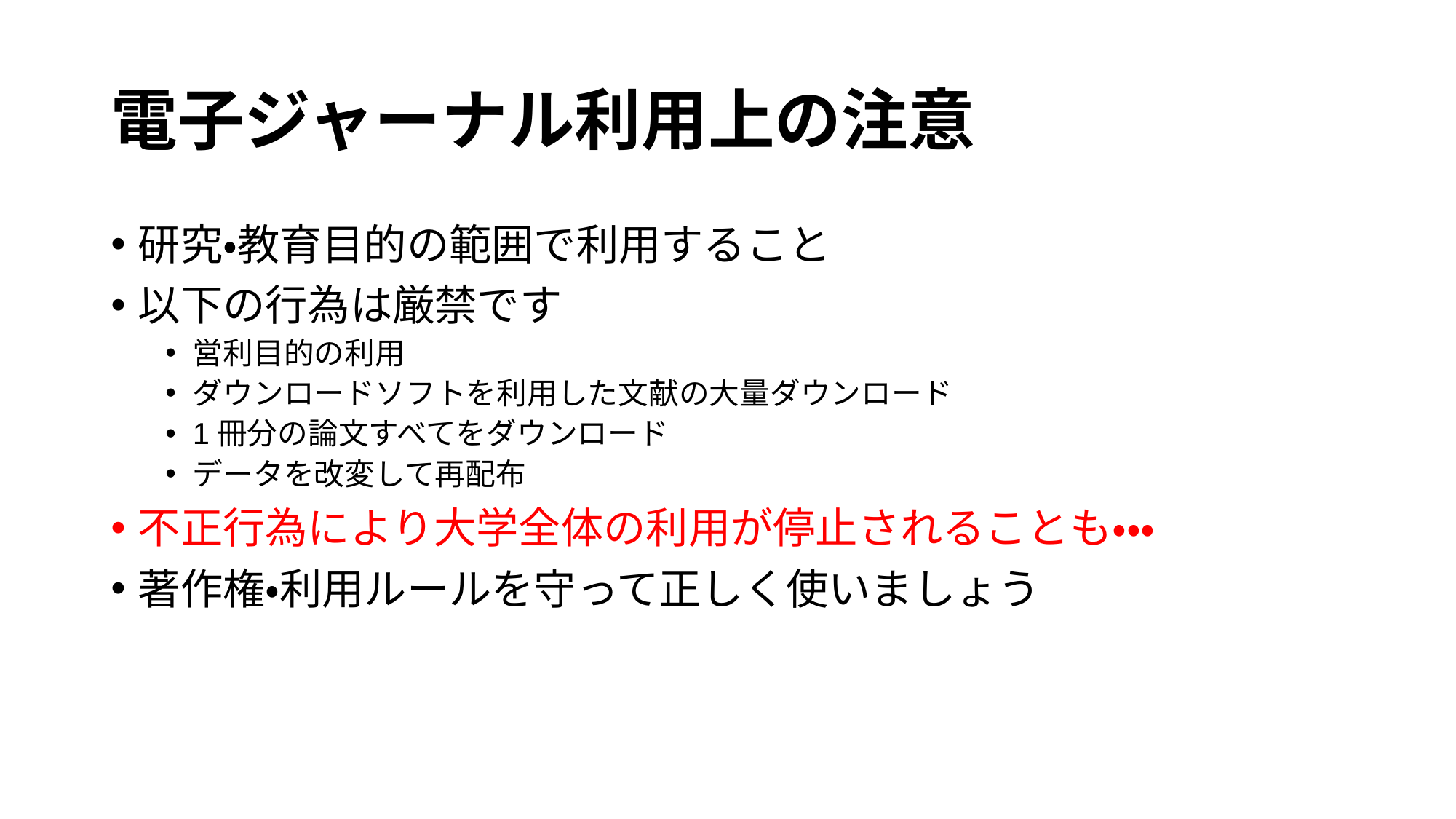

# 電子ジャーナル利用上の注意
研究・教育目的の範囲で利用すること
以下の行為は厳禁です
営利目的の利用
ダウンロードソフトを利用した文献の大量ダウンロード
1冊分の論文すべてをダウンロード
データを改変して再配布
不正行為により大学全体の利用が停止されることも・・・
著作権・利用ルールを守って正しく使いましょう